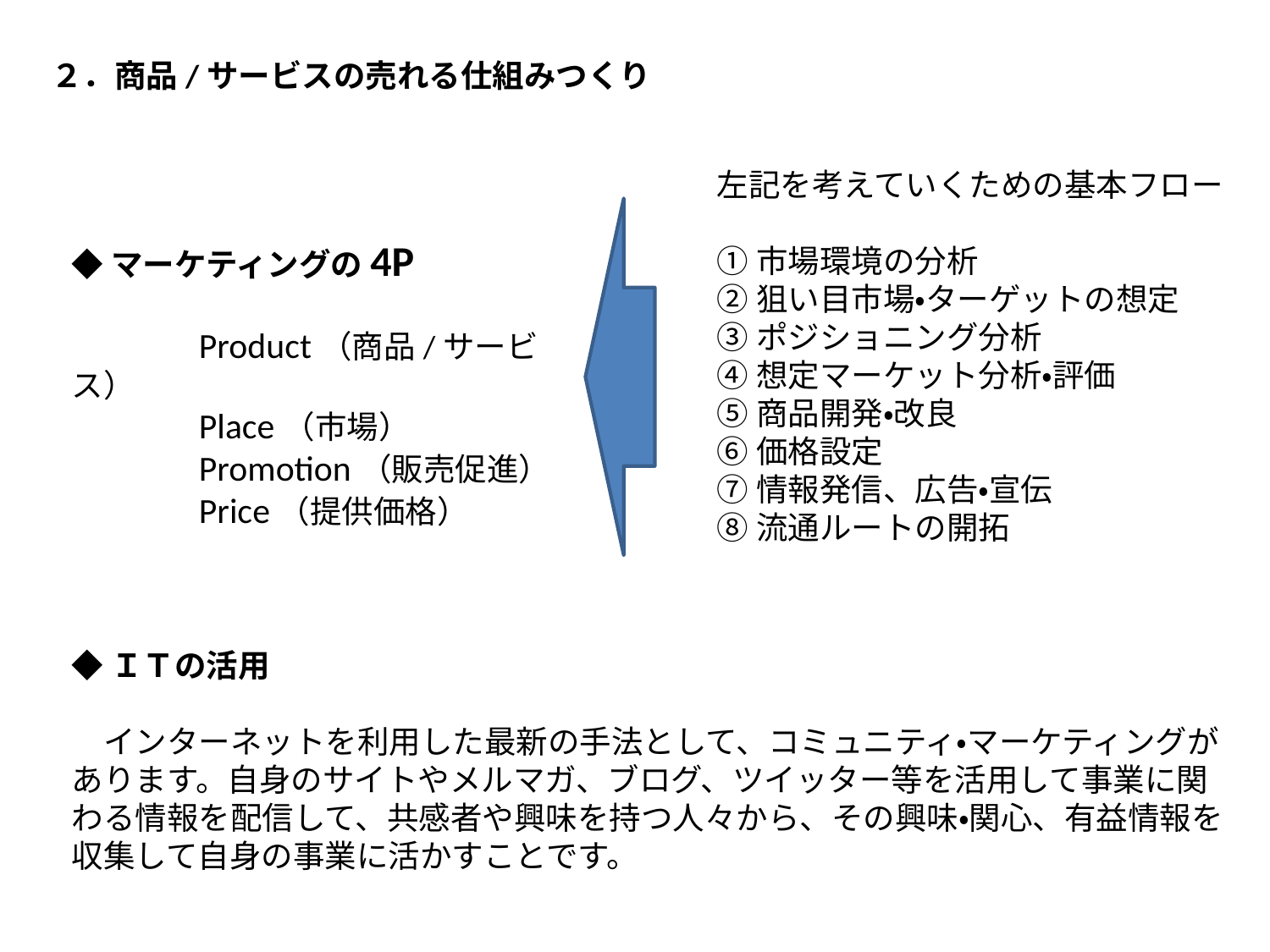

２．商品/サービスの売れる仕組みつくり
左記を考えていくための基本フロー

①市場環境の分析
②狙い目市場・ターゲットの想定
③ポジショニング分析
④想定マーケット分析・評価
⑤商品開発・改良
⑥価格設定
⑦情報発信、広告・宣伝
⑧流通ルートの開拓

◆マーケティングの4P

	Product（商品/サービス）
	Place（市場）
	Promotion（販売促進）
	Price（提供価格）
◆ＩＴの活用

　インターネットを利用した最新の手法として、コミュニティ・マーケティングがあります。自身のサイトやメルマガ、ブログ、ツイッター等を活用して事業に関わる情報を配信して、共感者や興味を持つ人々から、その興味・関心、有益情報を収集して自身の事業に活かすことです。